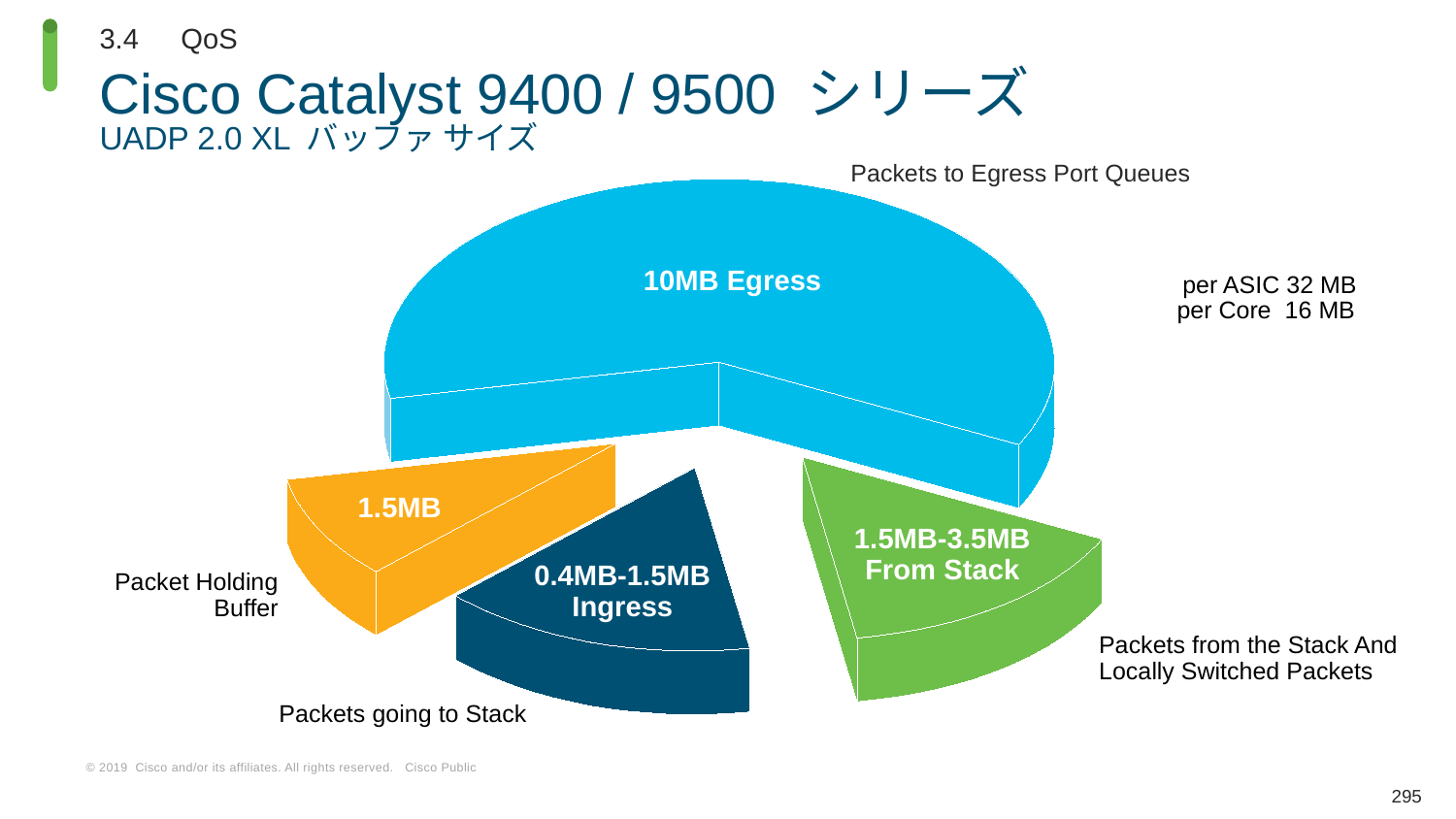

3.4　QoS
# Cisco Catalyst 9400 / 9500 シリーズ UADP 2.0 XL バッファ サイズ
Packets to Egress Port Queues

10MB Egress

per ASIC 32 MB
per Core  16 MB

1.5MB
Packet Holding Buffer

1.5MB-3.5MB From Stack
Packets from the Stack And Locally Switched Packets

0.4MB-1.5MB Ingress
Packets going to Stack
295